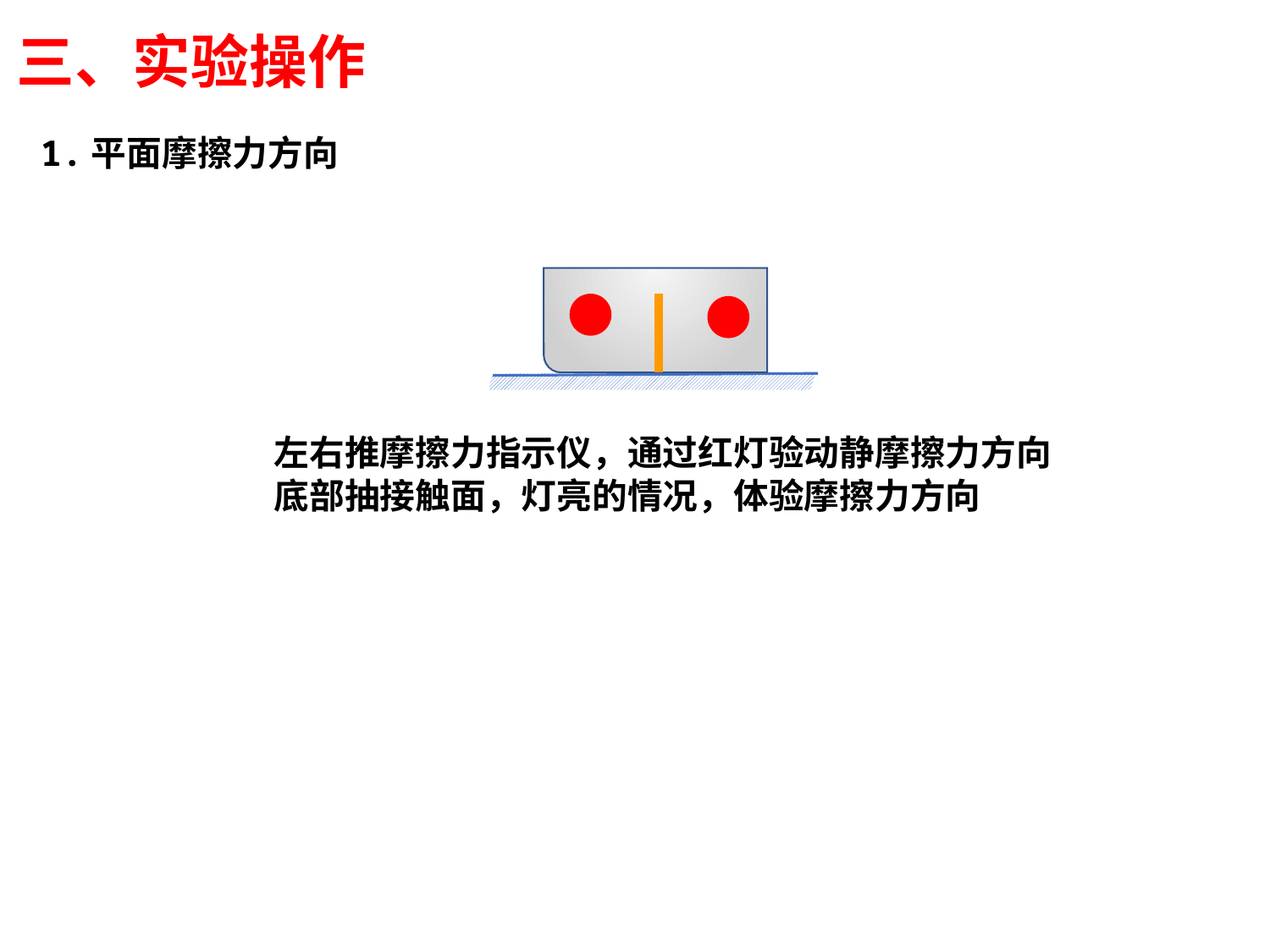

# 三、实验操作
1.平面摩擦力方向

左右推摩擦力指示仪，通过红灯验动静摩擦力方向
底部抽接触面，灯亮的情况，体验摩擦力方向